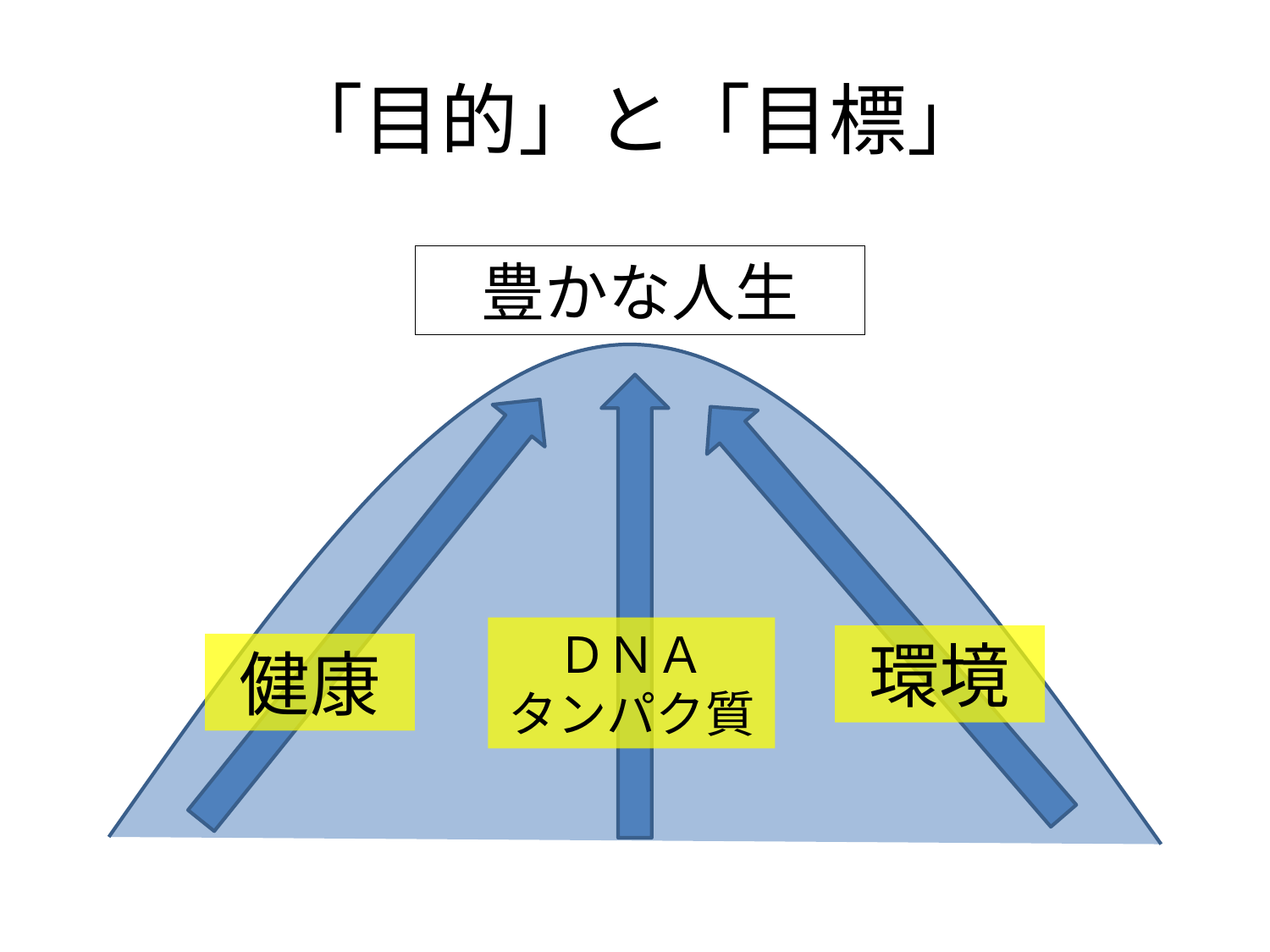

# 「目的」と「目標」
豊かな人生

ＤＮＡ
タンパク質
環境
健康